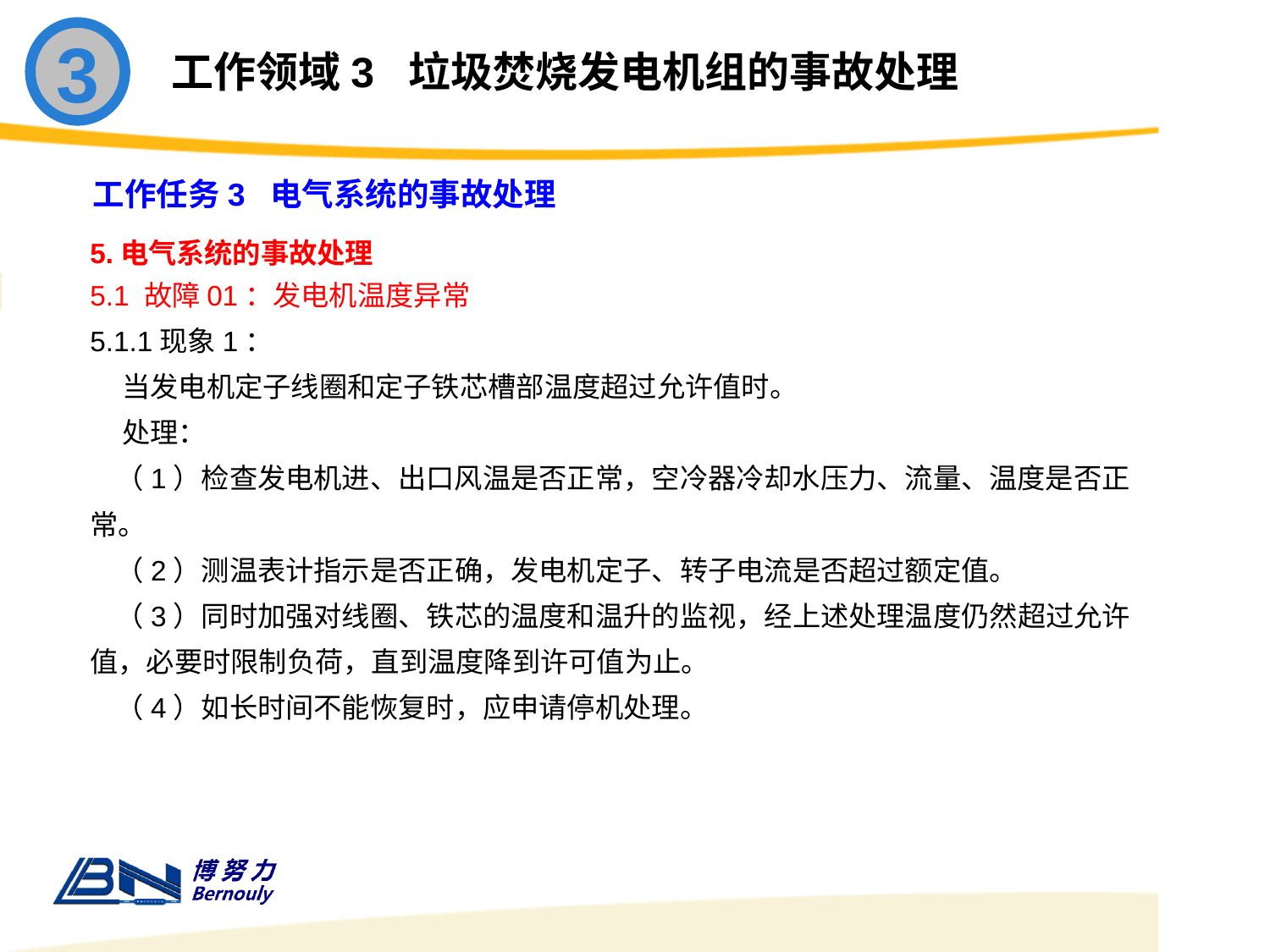

3
工作领域3  垃圾焚烧发电机组的事故处理
工作任务3  电气系统的事故处理
5.电气系统的事故处理
5.1 故障01：发电机温度异常
5.1.1现象1：
    当发电机定子线圈和定子铁芯槽部温度超过允许值时。
    处理：
   （1）检查发电机进、出口风温是否正常，空冷器冷却水压力、流量、温度是否正常。
   （2）测温表计指示是否正确，发电机定子、转子电流是否超过额定值。
   （3）同时加强对线圈、铁芯的温度和温升的监视，经上述处理温度仍然超过允许值，必要时限制负荷，直到温度降到许可值为止。
   （4）如长时间不能恢复时，应申请停机处理。